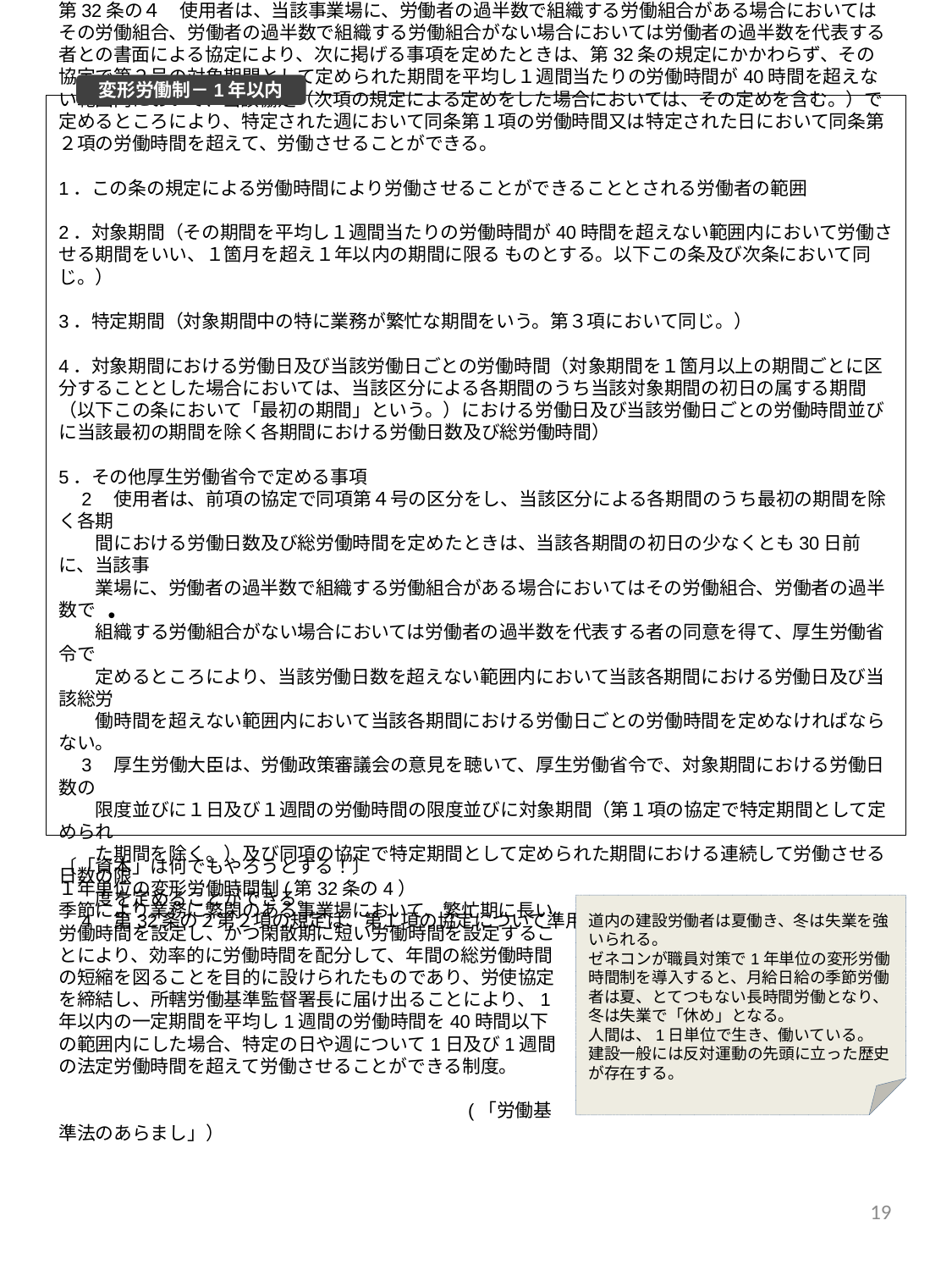

#

変形労働制－1年以内

第32条の４　使用者は、当該事業場に、労働者の過半数で組織する労働組合がある場合においてはその労働組合、労働者の過半数で組織する労働組合がない場合においては労働者の過半数を代表する者との書面による協定により、次に掲げる事項を定めたときは、第32条の規定にかかわらず、その協定で第２号の対象期間として定められた期間を平均し１週間当たりの労働時間が40時間を超えない範囲内において、当該協定（次項の規定による定めをした場合においては、その定めを含む。）で定めるところにより、特定された週において同条第１項の労働時間又は特定された日において同条第２項の労働時間を超えて、労働させることができる。

1．この条の規定による労働時間により労働させることができることとされる労働者の範囲

2．対象期間（その期間を平均し１週間当たりの労働時間が40時間を超えない範囲内において労働させる期間をいい、１箇月を超え１年以内の期間に限る ものとする。以下この条及び次条において同じ。）

3．特定期間（対象期間中の特に業務が繁忙な期間をいう。第３項において同じ。）

4．対象期間における労働日及び当該労働日ごとの労働時間（対象期間を１箇月以上の期間ごとに区分することとした場合においては、当該区分による各期間のうち当該対象期間の初日の属する期間（以下この条において「最初の期間」という。）における労働日及び当該労働日ごとの労働時間並びに当該最初の期間を除く各期間における労働日数及び総労働時間）

5．その他厚生労働省令で定める事項
　2　使用者は、前項の協定で同項第４号の区分をし、当該区分による各期間のうち最初の期間を除く各期
　　間における労働日数及び総労働時間を定めたときは、当該各期間の初日の少なくとも30日前に、当該事
　　業場に、労働者の過半数で組織する労働組合がある場合においてはその労働組合、労働者の過半数で
　　組織する労働組合がない場合においては労働者の過半数を代表する者の同意を得て、厚生労働省令で
　　定めるところにより、当該労働日数を超えない範囲内において当該各期間における労働日及び当該総労
　　働時間を超えない範囲内において当該各期間における労働日ごとの労働時間を定めなければならない。
　3　厚生労働大臣は、労働政策審議会の意見を聴いて、厚生労働省令で、対象期間における労働日数の
　　限度並びに１日及び１週間の労働時間の限度並びに対象期間（第１項の協定で特定期間として定められ
　　た期間を除く。）及び同項の協定で特定期間として定められた期間における連続して労働させる日数の限
　　度を定めることができる。
　4　第32条の２第２項の規定は、第１項の協定について準用する。

〔「資本」は何でもやろうとする！〕
１年単位の変形労働時間制(第32条の4）
季節により業務に繁閑のある事業場において、繁忙期に長い労働時間を設定し、かつ閑散期に短い労働時間を設定することにより、効率的に労働時間を配分して、年間の総労働時間の短縮を図ることを目的に設けられたものであり、労使協定を締結し、所轄労働基準監督署長に届け出ることにより、1年以内の一定期間を平均し1週間の労働時間を40時間以下の範囲内にした場合、特定の日や週について1日及び1週間の法定労働時間を超えて労働させることができる制度。
　　　　　　　　　　　　　　　　　　　　　　(「労働基準法のあらまし」）

道内の建設労働者は夏働き、冬は失業を強いられる。
ゼネコンが職員対策で1年単位の変形労働時間制を導入すると、月給日給の季節労働者は夏、とてつもない長時間労働となり、冬は失業で「休め」となる。
人間は、1日単位で生き、働いている。
建設一般には反対運動の先頭に立った歴史が存在する。
19